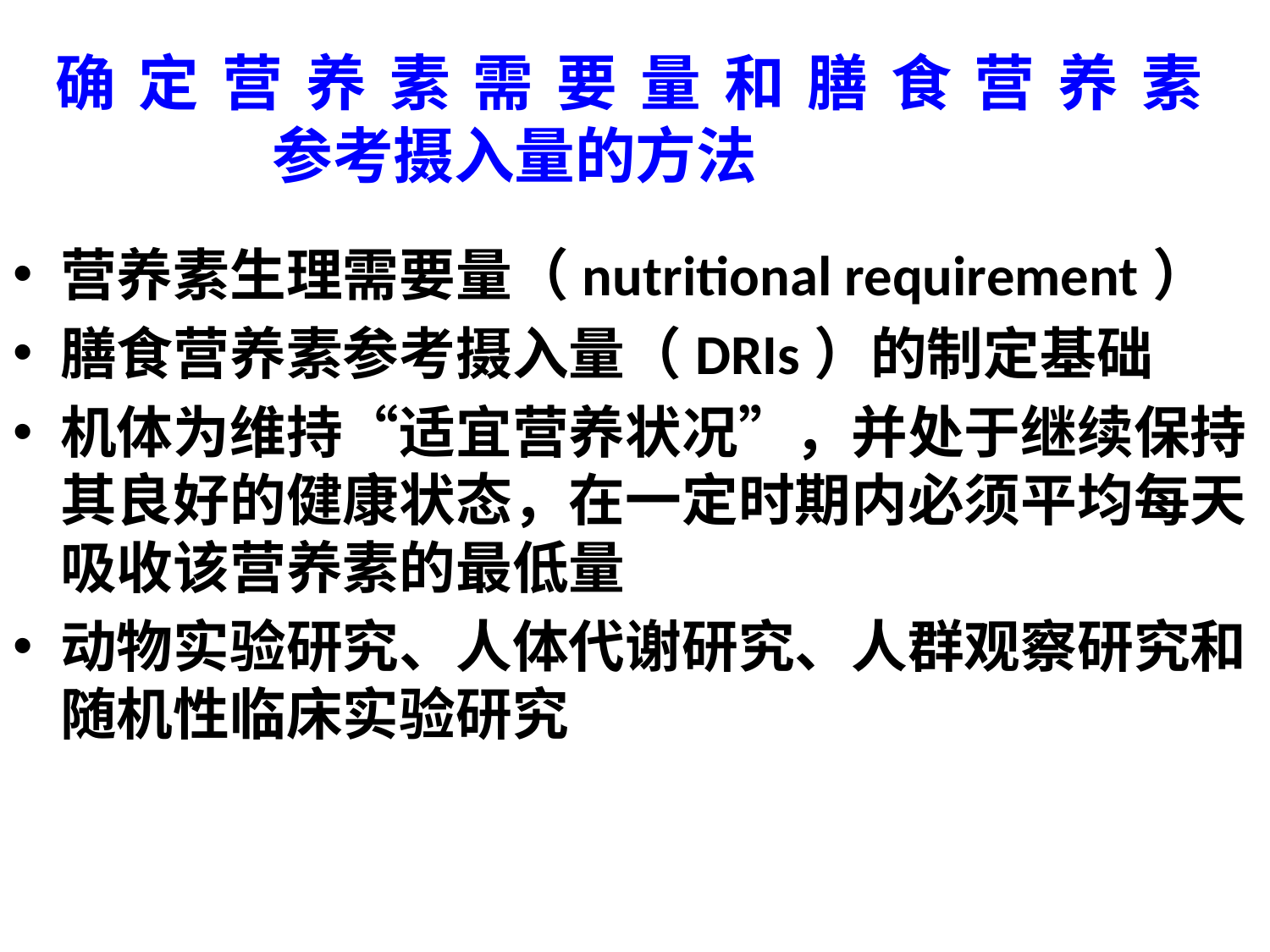

# 确定营养素需要量和膳食营养素 参考摄入量的方法
营养素生理需要量（nutritional requirement）
膳食营养素参考摄入量（DRIs）的制定基础
机体为维持“适宜营养状况”，并处于继续保持其良好的健康状态，在一定时期内必须平均每天吸收该营养素的最低量
动物实验研究、人体代谢研究、人群观察研究和随机性临床实验研究